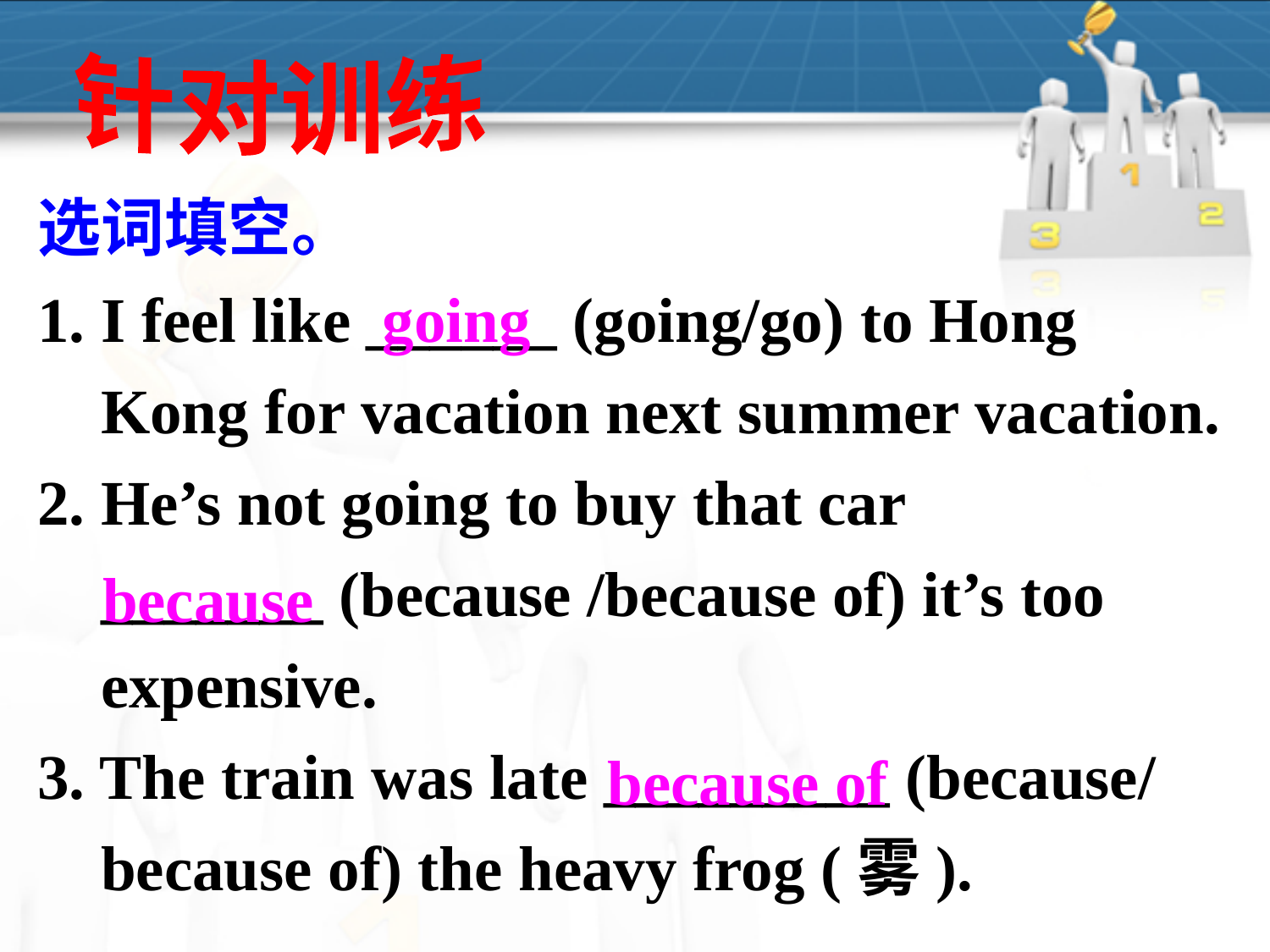

针对训练
选词填空。
1. I feel like ______ (going/go) to Hong
    Kong for vacation next summer vacation.
2. He’s not going to buy that car
    _______ (because /because of) it’s too
    expensive.
3. The train was late _________ (because/
    because of) the heavy frog (雾).
going
because
because of